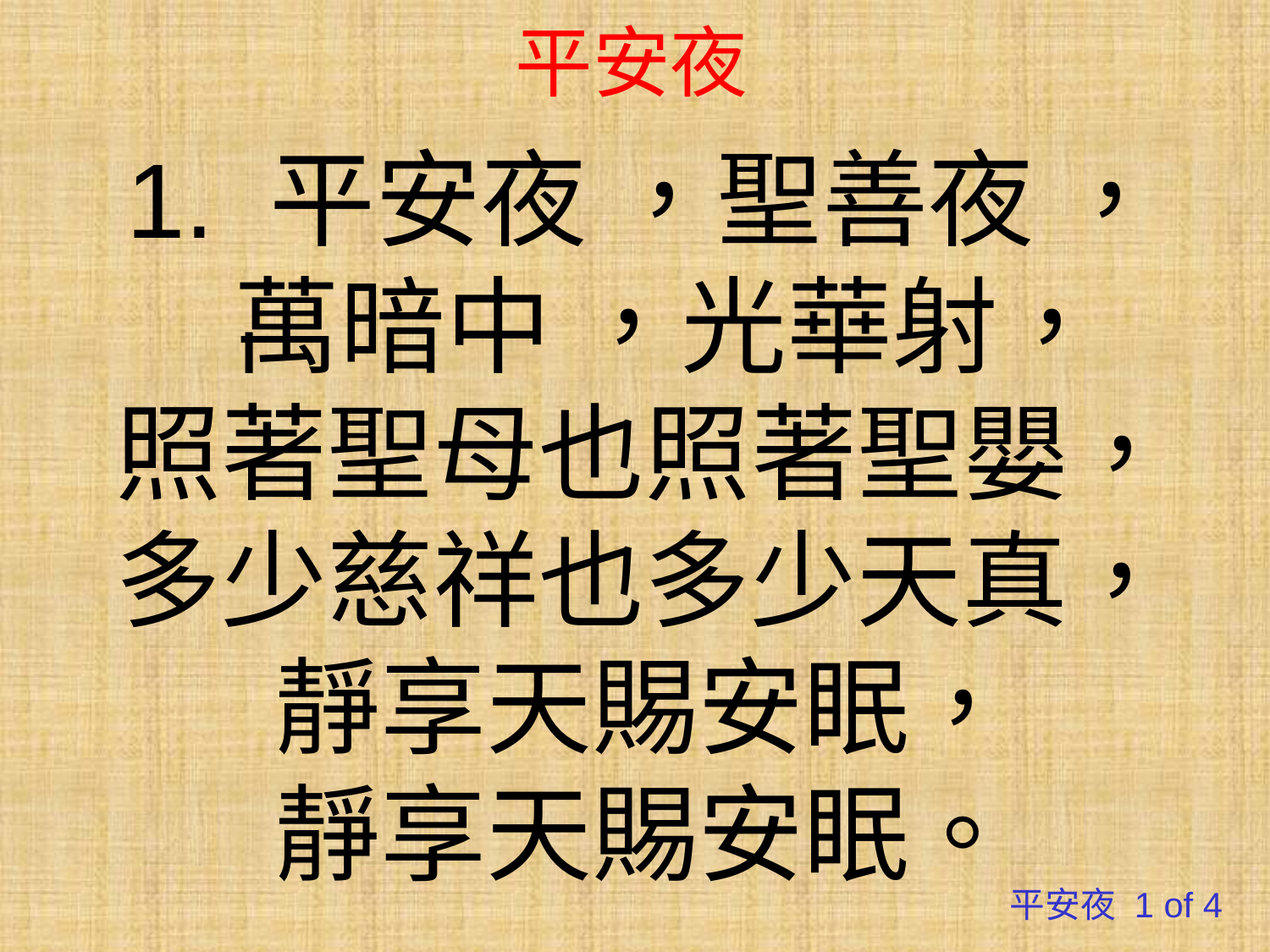

# 平安夜
1. 平安夜 ，聖善夜 ，
  萬暗中 ，光華射，
照著聖母也照著聖嬰，
多少慈祥也多少天真，
靜享天賜安眠，
靜享天賜安眠。
平安夜 1 of 4